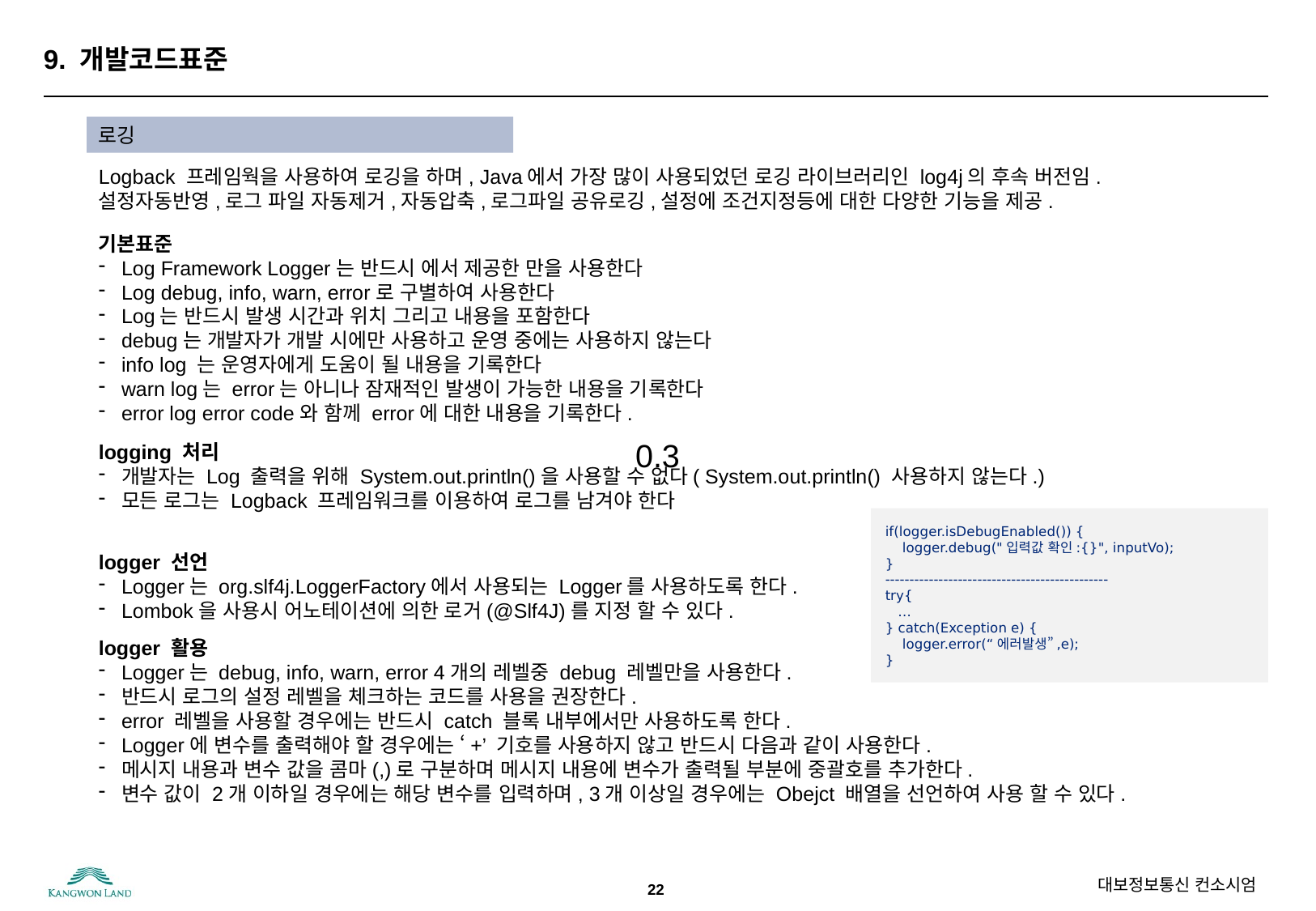

# 9. 개발코드표준
로깅
Logback 프레임웍을 사용하여 로깅을 하며, Java에서 가장 많이 사용되었던 로깅 라이브러리인 log4j의 후속 버전임. 설정자동반영,로그 파일 자동제거,자동압축,로그파일 공유로깅,설정에 조건지정등에 대한 다양한 기능을 제공.
기본표준
Log Framework Logger는 반드시 에서 제공한 만을 사용한다
Log debug, info, warn, error로 구별하여 사용한다
Log는 반드시 발생 시간과 위치 그리고 내용을 포함한다
debug는 개발자가 개발 시에만 사용하고 운영 중에는 사용하지 않는다
info log 는 운영자에게 도움이 될 내용을 기록한다
warn log는 error는 아니나 잠재적인 발생이 가능한 내용을 기록한다
error log error code와 함께 error에 대한 내용을 기록한다.
0.3
logging 처리
개발자는 Log 출력을 위해 System.out.println()을 사용할 수 없다( System.out.println() 사용하지 않는다.)
모든 로그는 Logback 프레임워크를 이용하여 로그를 남겨야 한다
if(logger.isDebugEnabled()) {
    logger.debug("입력값 확인:{}", inputVo);
}
----------------------------------------------
try{
   …
} catch(Exception e) {
    logger.error(“에러발생”,e);
}
logger 선언
Logger는 org.slf4j.LoggerFactory에서 사용되는 Logger를 사용하도록 한다.
Lombok을 사용시 어노테이션에 의한 로거(@Slf4J)를 지정 할 수 있다.
logger 활용
Logger는 debug, info, warn, error 4개의 레벨중 debug 레벨만을 사용한다.
반드시 로그의 설정 레벨을 체크하는 코드를 사용을 권장한다.
error 레벨을 사용할 경우에는 반드시 catch 블록 내부에서만 사용하도록 한다.
Logger에 변수를 출력해야 할 경우에는 ‘+’ 기호를 사용하지 않고 반드시 다음과 같이 사용한다.
메시지 내용과 변수 값을 콤마(,)로 구분하며 메시지 내용에 변수가 출력될 부분에 중괄호를 추가한다.
변수 값이 2개 이하일 경우에는 해당 변수를 입력하며, 3개 이상일 경우에는 Obejct 배열을 선언하여 사용 할 수 있다.
22